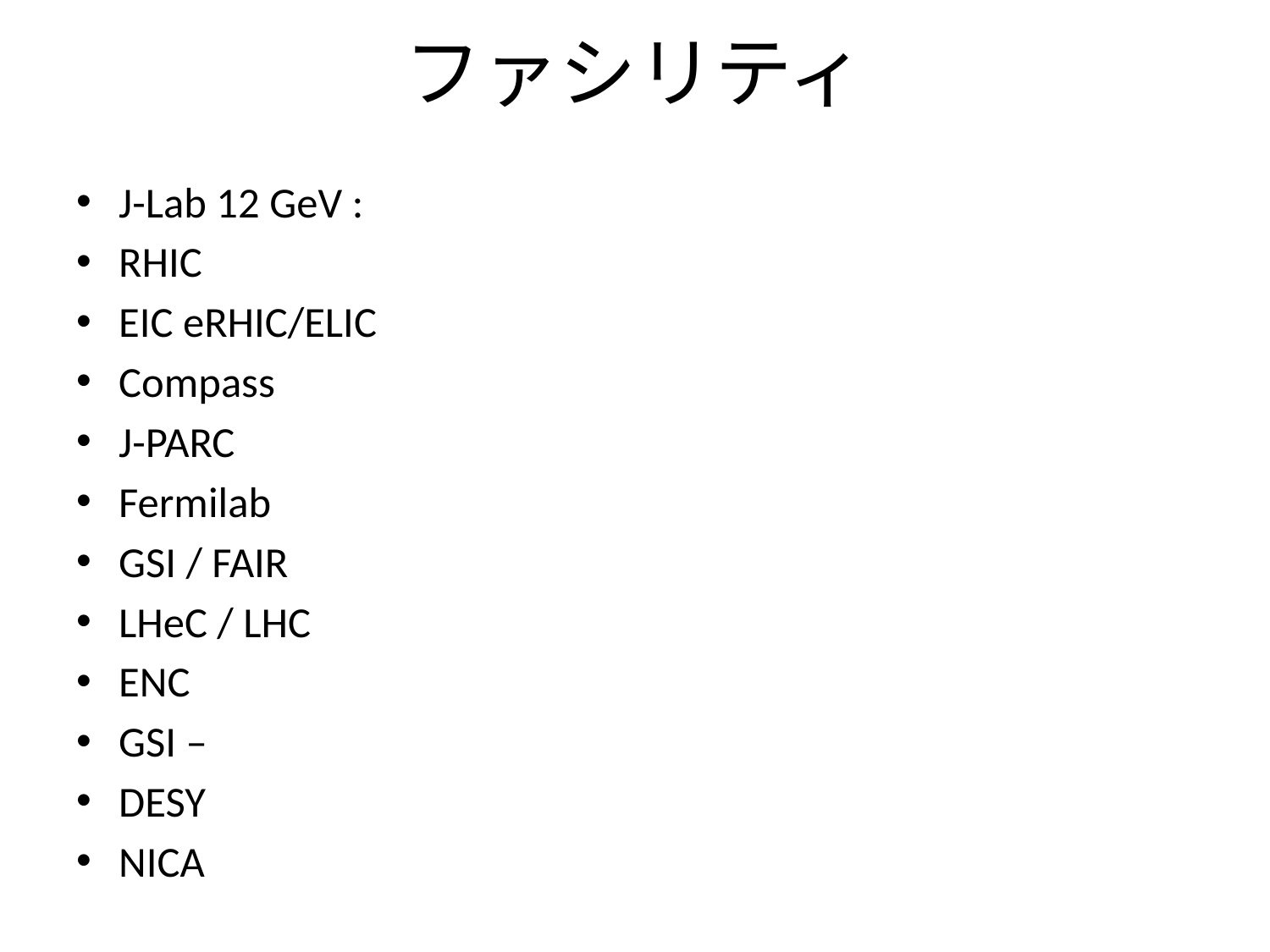

# ファシリティ
J-Lab 12 GeV :
RHIC
EIC eRHIC/ELIC
Compass
J-PARC
Fermilab
GSI / FAIR
LHeC / LHC
ENC
GSI –
DESY
NICA